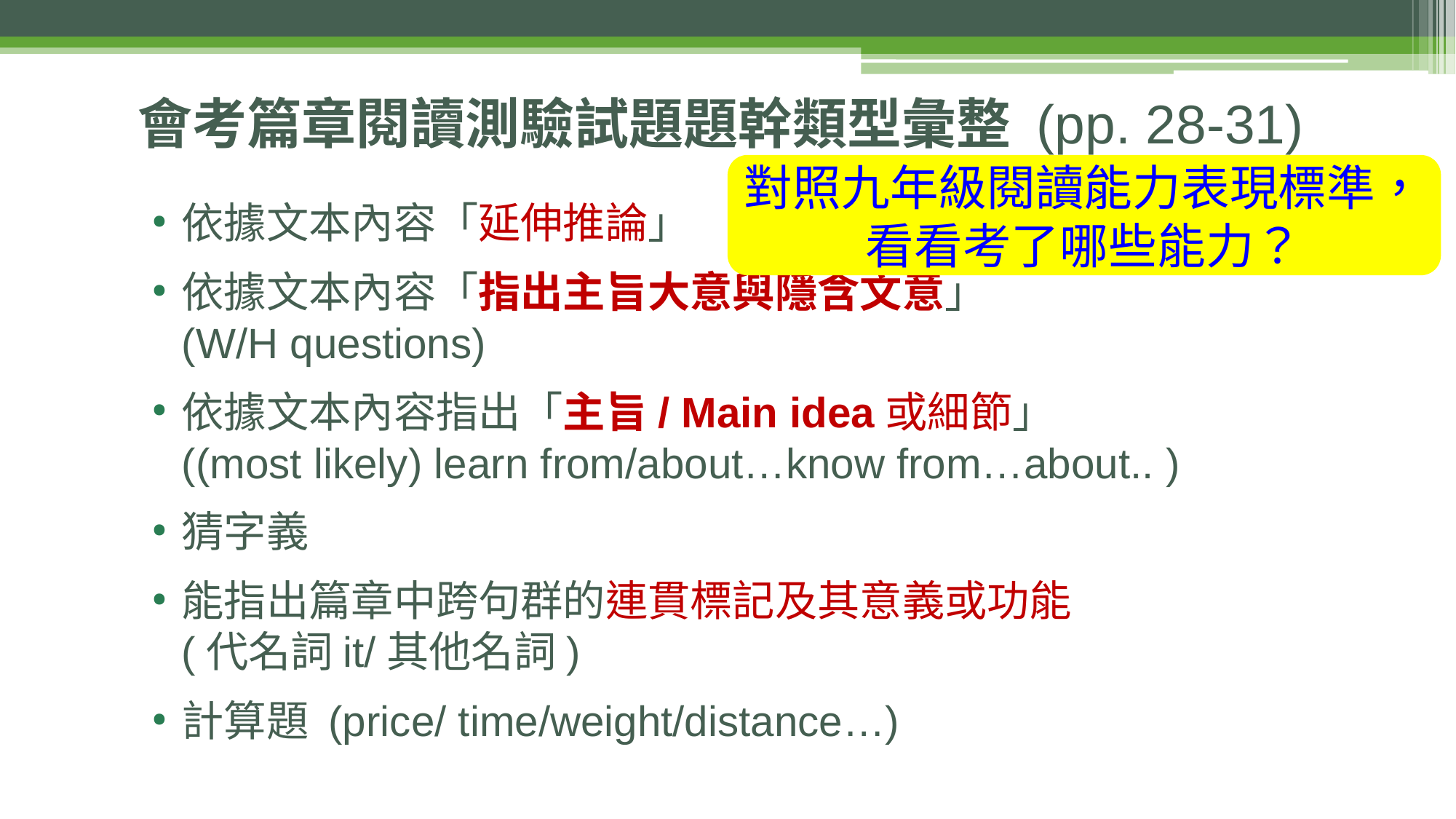

# 會考篇章閱讀測驗試題題幹類型彙整 (pp. 28-31)
對照九年級閱讀能力表現標準，看看考了哪些能力？
依據文本內容「延伸推論」
依據文本內容「指出主旨大意與隱含文意」
(W/H questions)
依據文本內容指出「主旨/ Main idea或細節」
((most likely) learn from/about…know from…about.. )
猜字義
能指出篇章中跨句群的連貫標記及其意義或功能
(代名詞it/其他名詞)
計算題 (price/ time/weight/distance…)